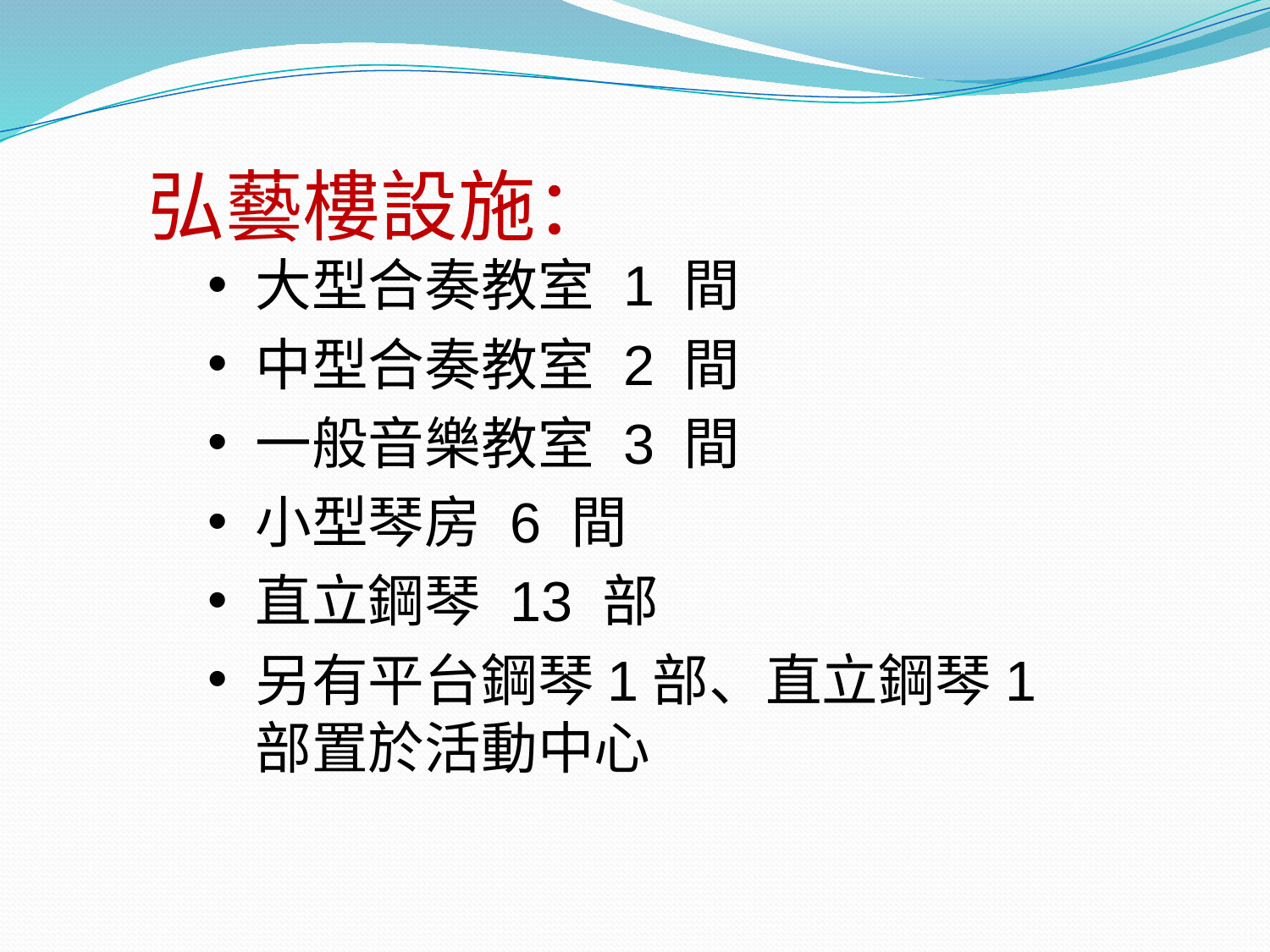

# 弘藝樓設施：
大型合奏教室 1 間
中型合奏教室 2 間
一般音樂教室 3 間
小型琴房 6 間
直立鋼琴 13 部
另有平台鋼琴1部、直立鋼琴1部置於活動中心